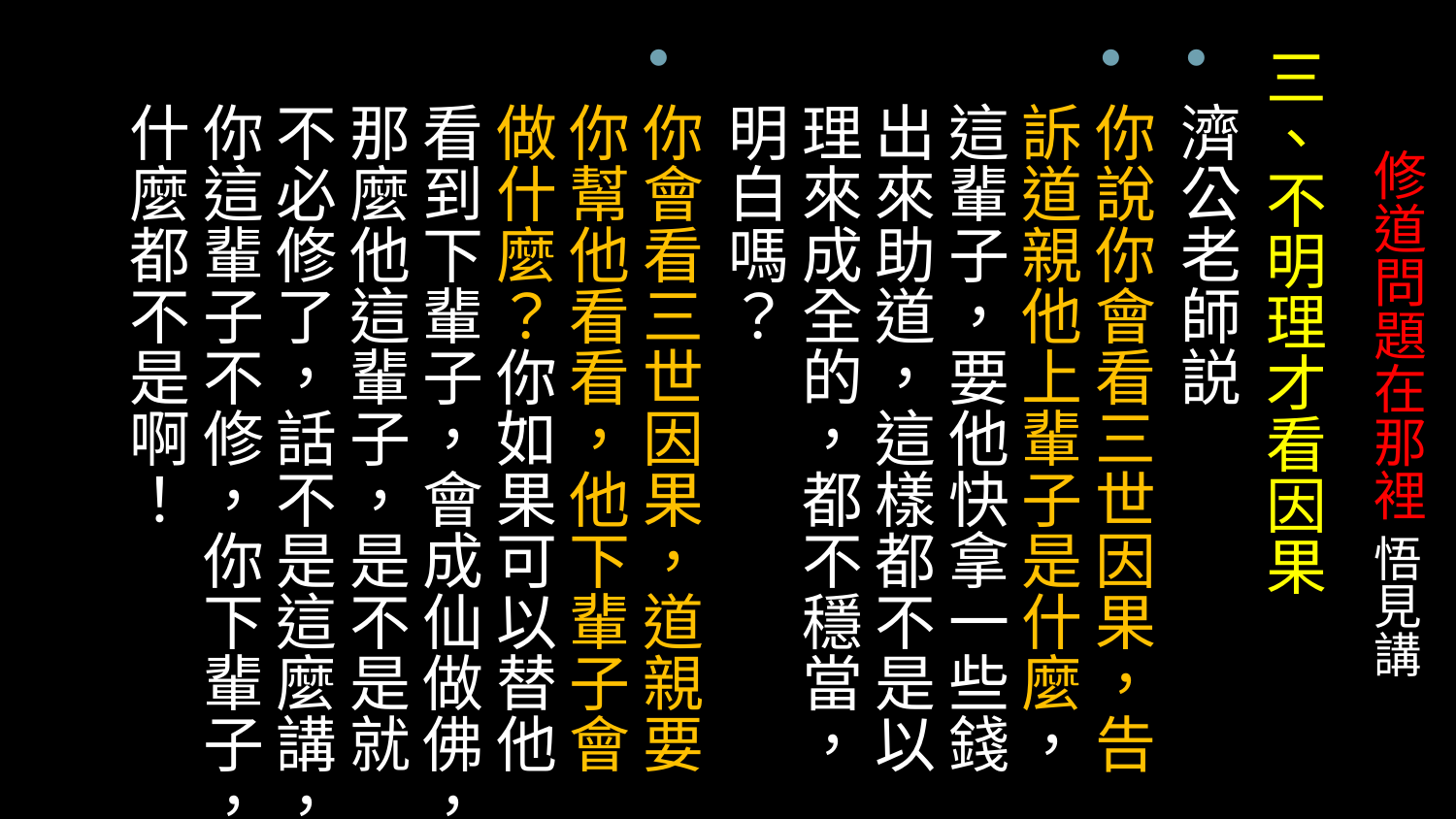

三、不明理才看因果
濟公老師説
你說你會看三世因果，告訴道親他上輩子是什麼，這輩子，要他快拿一些錢出來助道，這樣都不是以理來成全的，都不穩當，明白嗎？
你會看三世因果，道親要你幫他看看，他下輩子會做什麼？你如果可以替他看到下輩子，會成仙做佛，那麼他這輩子，是不是就不必修了，話不是這麼講，你這輩子不修，你下輩子，什麼都不是啊！

# 修道問題在那裡 悟見講